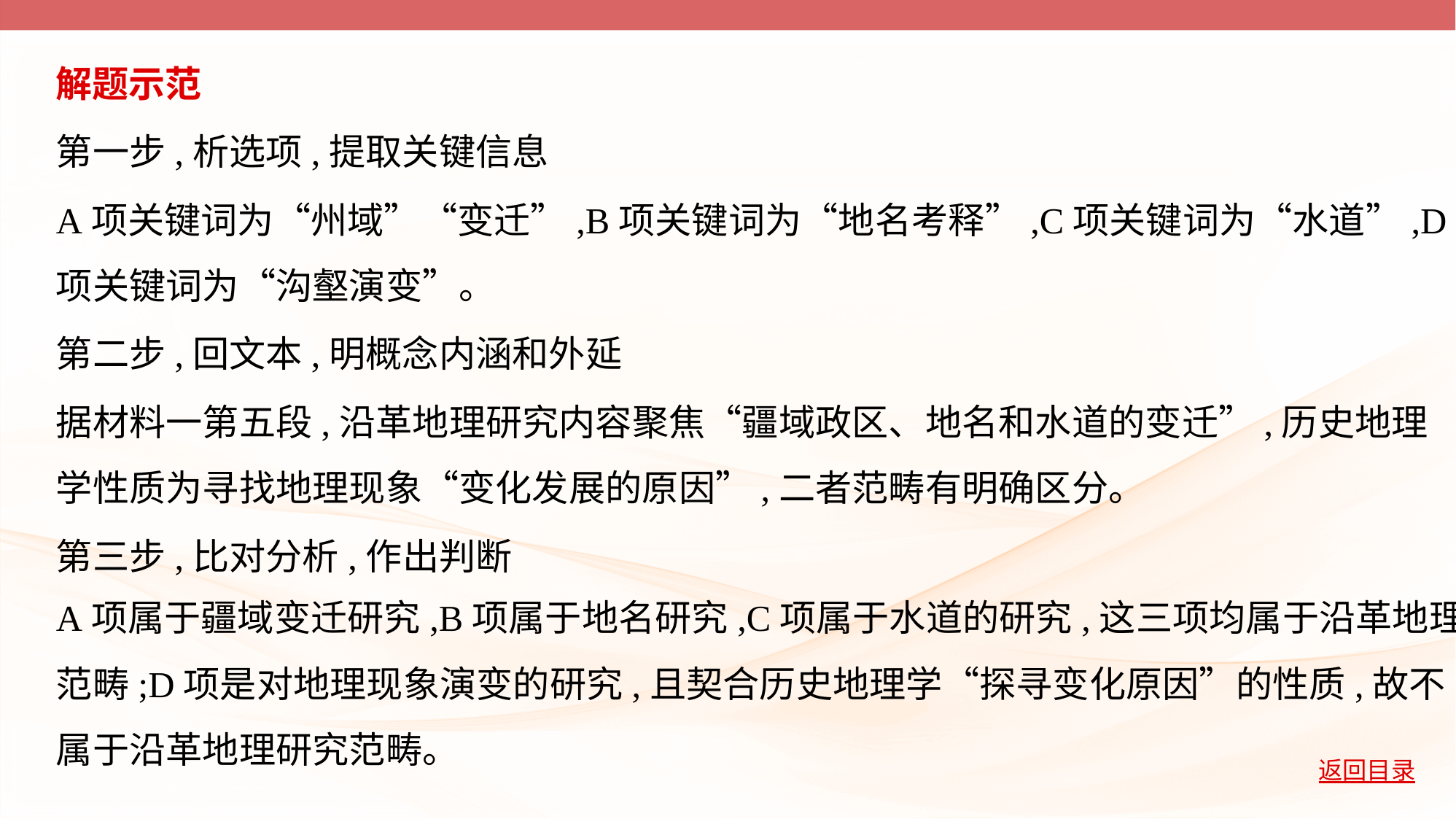

解题示范
第一步,析选项,提取关键信息
A项关键词为“州域”“变迁”,B项关键词为“地名考释”,C项关键词为“水道”,D
项关键词为“沟壑演变”。
第二步,回文本,明概念内涵和外延
据材料一第五段,沿革地理研究内容聚焦“疆域政区、地名和水道的变迁”,历史地理
学性质为寻找地理现象“变化发展的原因”,二者范畴有明确区分。
第三步,比对分析,作出判断
A项属于疆域变迁研究,B项属于地名研究,C项属于水道的研究,这三项均属于沿革地理
范畴;D项是对地理现象演变的研究,且契合历史地理学“探寻变化原因”的性质,故不
属于沿革地理研究范畴。